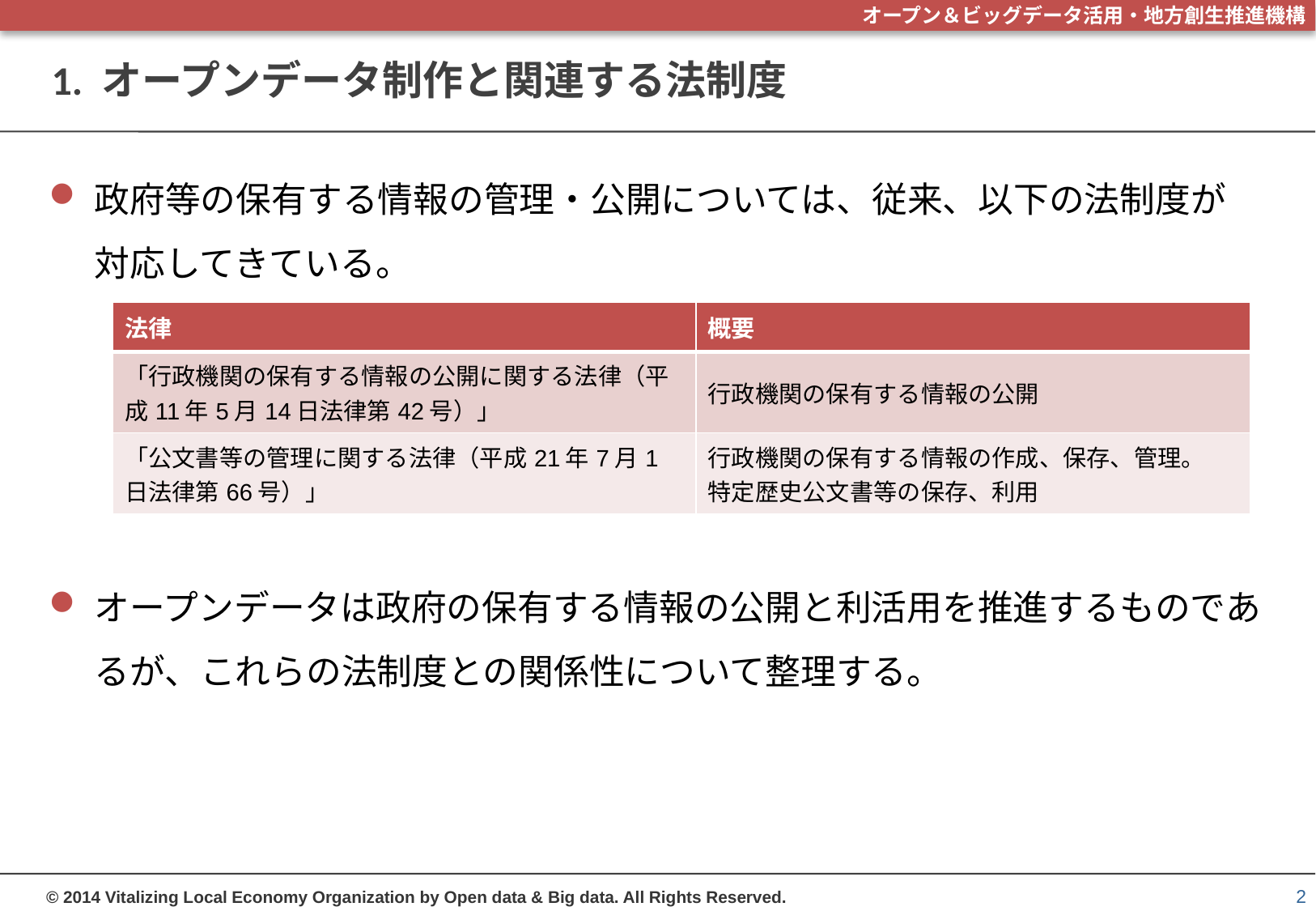

# 1. オープンデータ制作と関連する法制度
政府等の保有する情報の管理・公開については、従来、以下の法制度が対応してきている。

オープンデータは政府の保有する情報の公開と利活用を推進するものであるが、これらの法制度との関係性について整理する。

| 法律 | 概要 |
| --- | --- |
| 「行政機関の保有する情報の公開に関する法律（平成11年5月14日法律第42号）」 | 行政機関の保有する情報の公開 |
| 「公文書等の管理に関する法律（平成21年7月1日法律第66号）」 | 行政機関の保有する情報の作成、保存、管理。 特定歴史公文書等の保存、利用 |
2